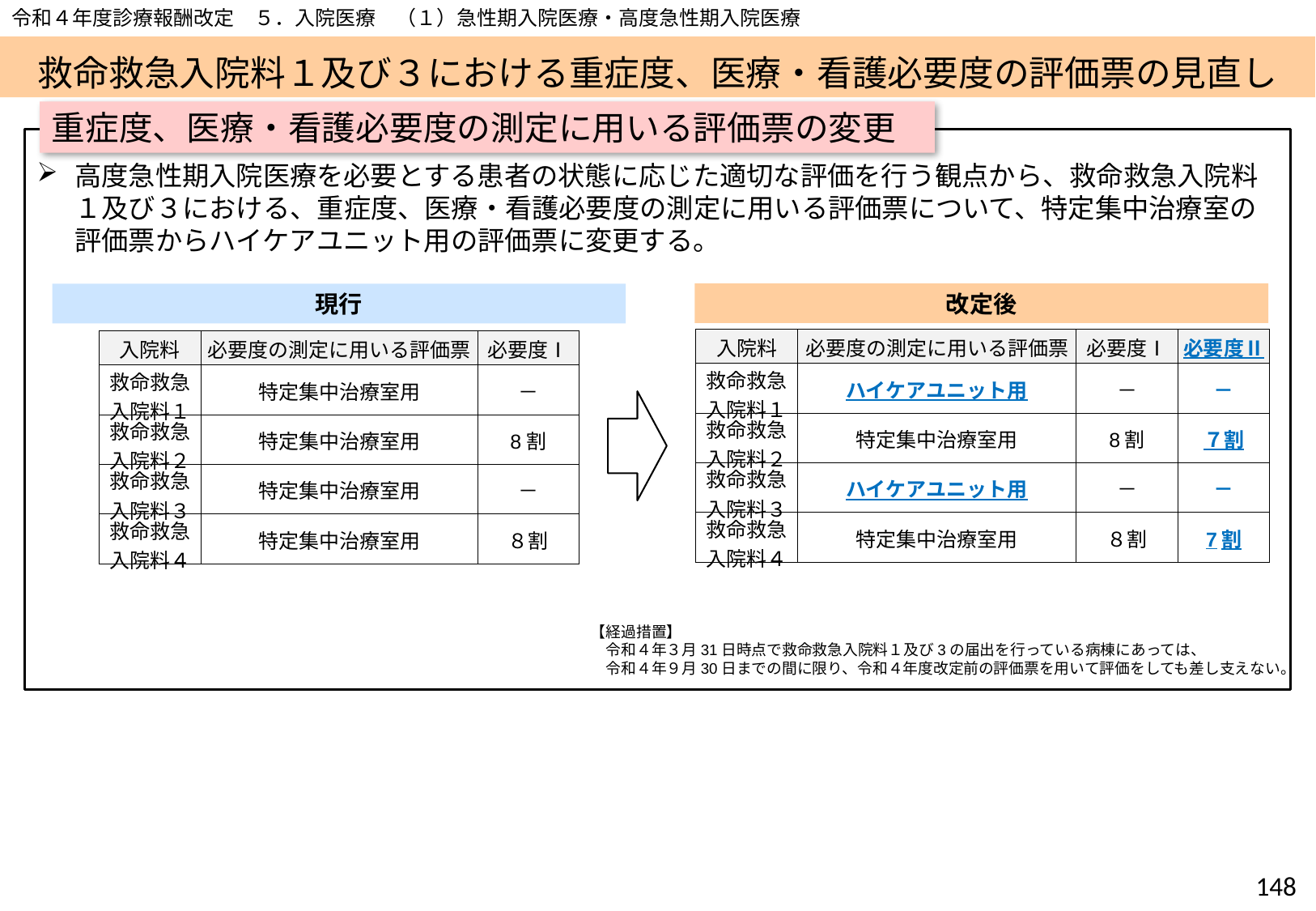

令和４年度診療報酬改定　５．入院医療　（１）急性期入院医療・高度急性期入院医療

# 救命救急入院料１及び３における重症度、医療・看護必要度の評価票の見直し
重症度、医療・看護必要度の測定に用いる評価票の変更

高度急性期入院医療を必要とする患者の状態に応じた適切な評価を行う観点から、救命救急入院料１及び３における、重症度、医療・看護必要度の測定に用いる評価票について、特定集中治療室の評価票からハイケアユニット用の評価票に変更する。
改定後
現行
| 入院料 | 必要度の測定に用いる評価票 | 必要度Ⅰ | 必要度Ⅱ |
| --- | --- | --- | --- |
| 救命救急入院料１ | ハイケアユニット用 | － | － |
| 救命救急入院料２ | 特定集中治療室用 | 8割 | ７割 |
| 救命救急入院料３ | ハイケアユニット用 | － | － |
| 救命救急入院料４ | 特定集中治療室用 | ８割 | 7割 |
| 入院料 | 必要度の測定に用いる評価票 | 必要度Ⅰ |
| --- | --- | --- |
| 救命救急入院料１ | 特定集中治療室用 | － |
| 救命救急入院料２ | 特定集中治療室用 | 8割 |
| 救命救急入院料３ | 特定集中治療室用 | － |
| 救命救急入院料４ | 特定集中治療室用 | ８割 |

【経過措置】
　令和４年３月31日時点で救命救急入院料１及び3の届出を行っている病棟にあっては、
　令和４年９月30日までの間に限り、令和４年度改定前の評価票を用いて評価をしても差し支えない。

148